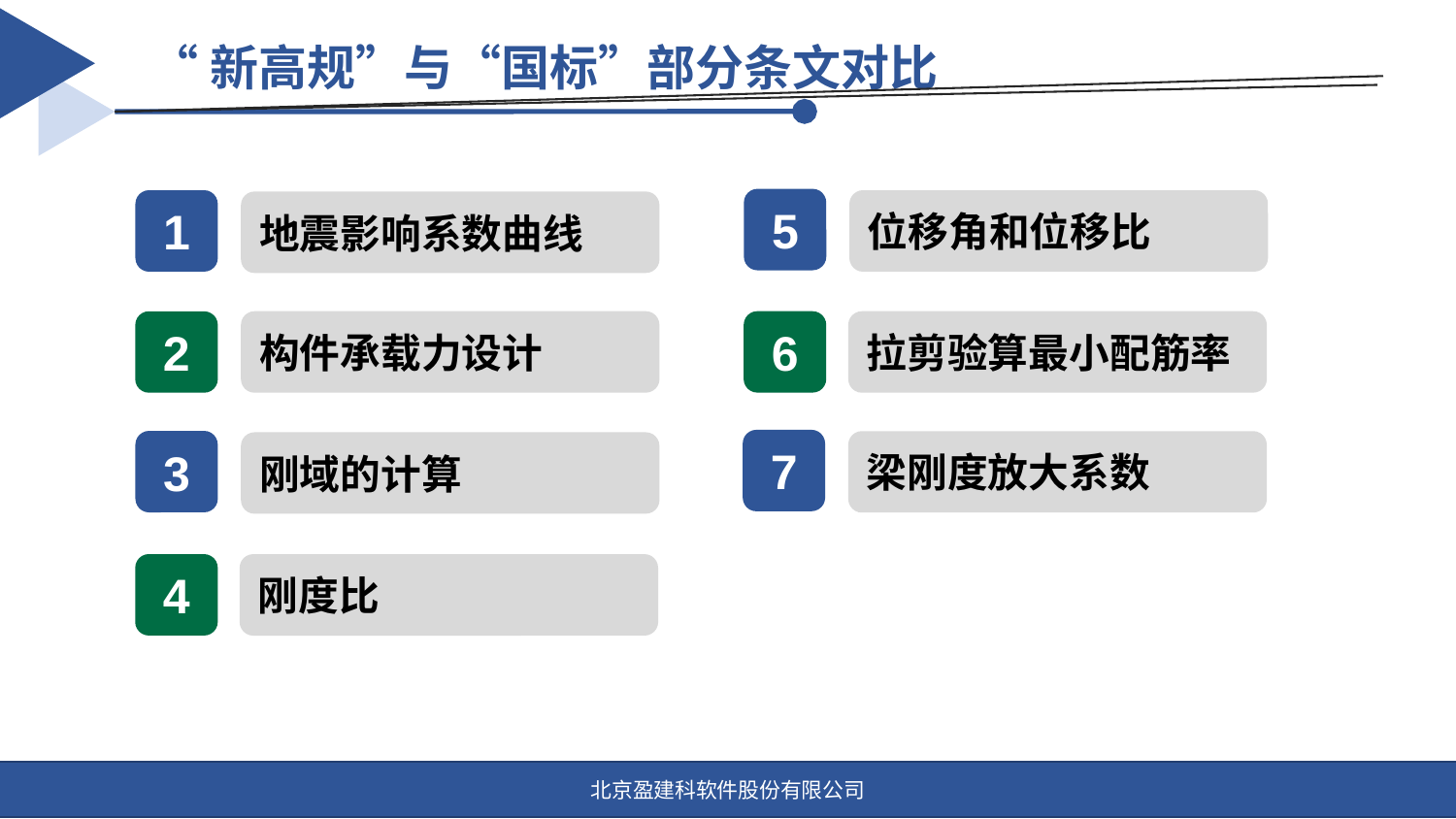

“新高规”与“国标”部分条文对比

5
1
位移角和位移比
地震影响系数曲线
构件承载力设计
6
拉剪验算最小配筋率
2
7
3
梁刚度放大系数
刚域的计算
4
刚度比